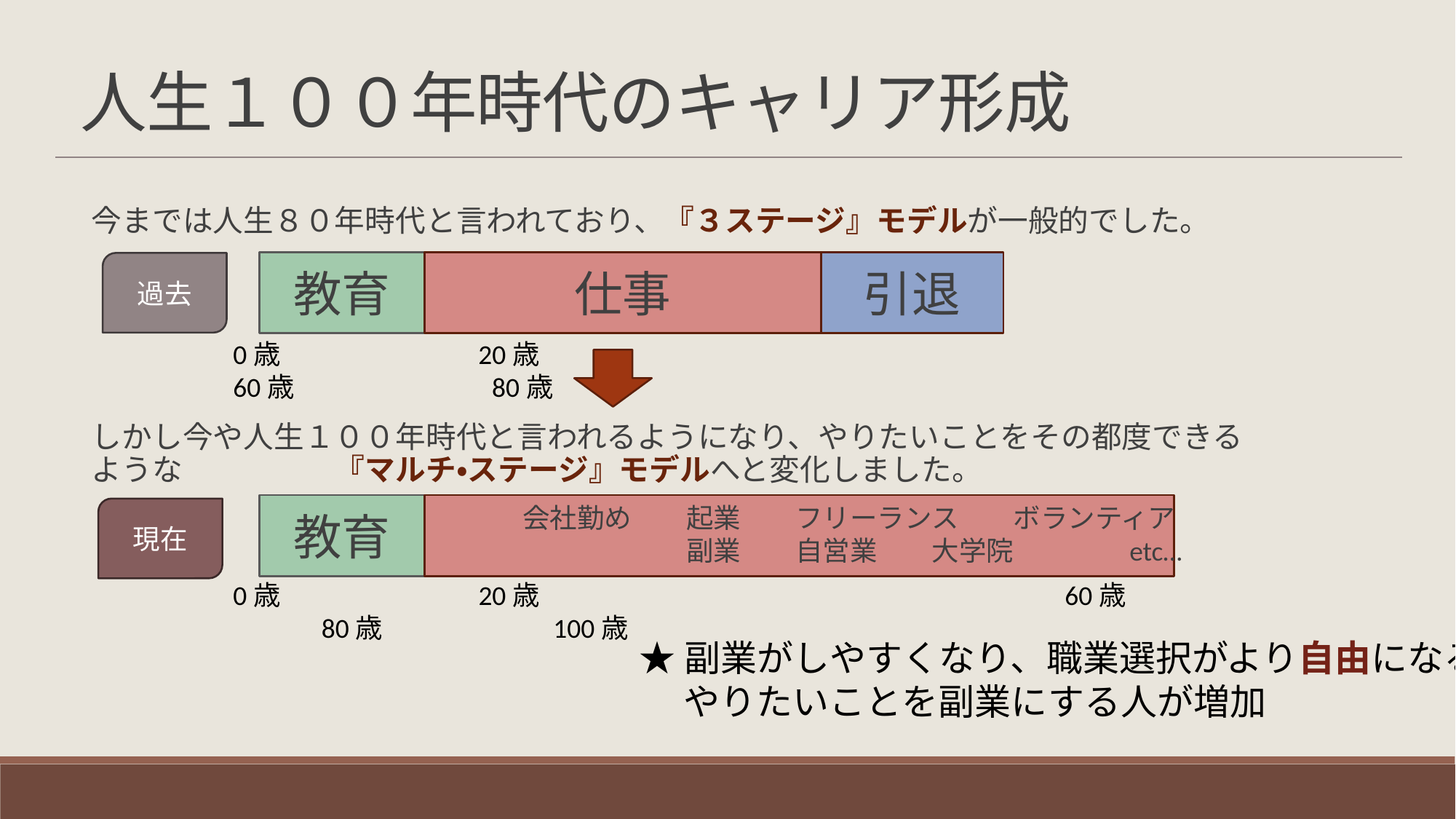

人生１００年時代のキャリア形成
今までは人生８０年時代と言われており、『３ステージ』モデルが一般的でした。

しかし今や人生１００年時代と言われるようになり、やりたいことをその都度できるような　　　　　『マルチ・ステージ』モデルへと変化しました。

引退
教育
仕事
過去
0歳　　　　　　　20歳　　　　　　　　　　　　　　　　　　　60歳　　　　　　　80歳

教育

会社勤め　　起業　　フリーランス　　ボランティア
　　　　　　副業　　自営業　　大学院　　　　etc…
現在
0歳　　　　　　　20歳　　　　　　　　　　　　　　　　　　　60歳　　　　　　　80歳　　　　　　100歳
★副業がしやすくなり、職業選択がより自由になる
　 やりたいことを副業にする人が増加